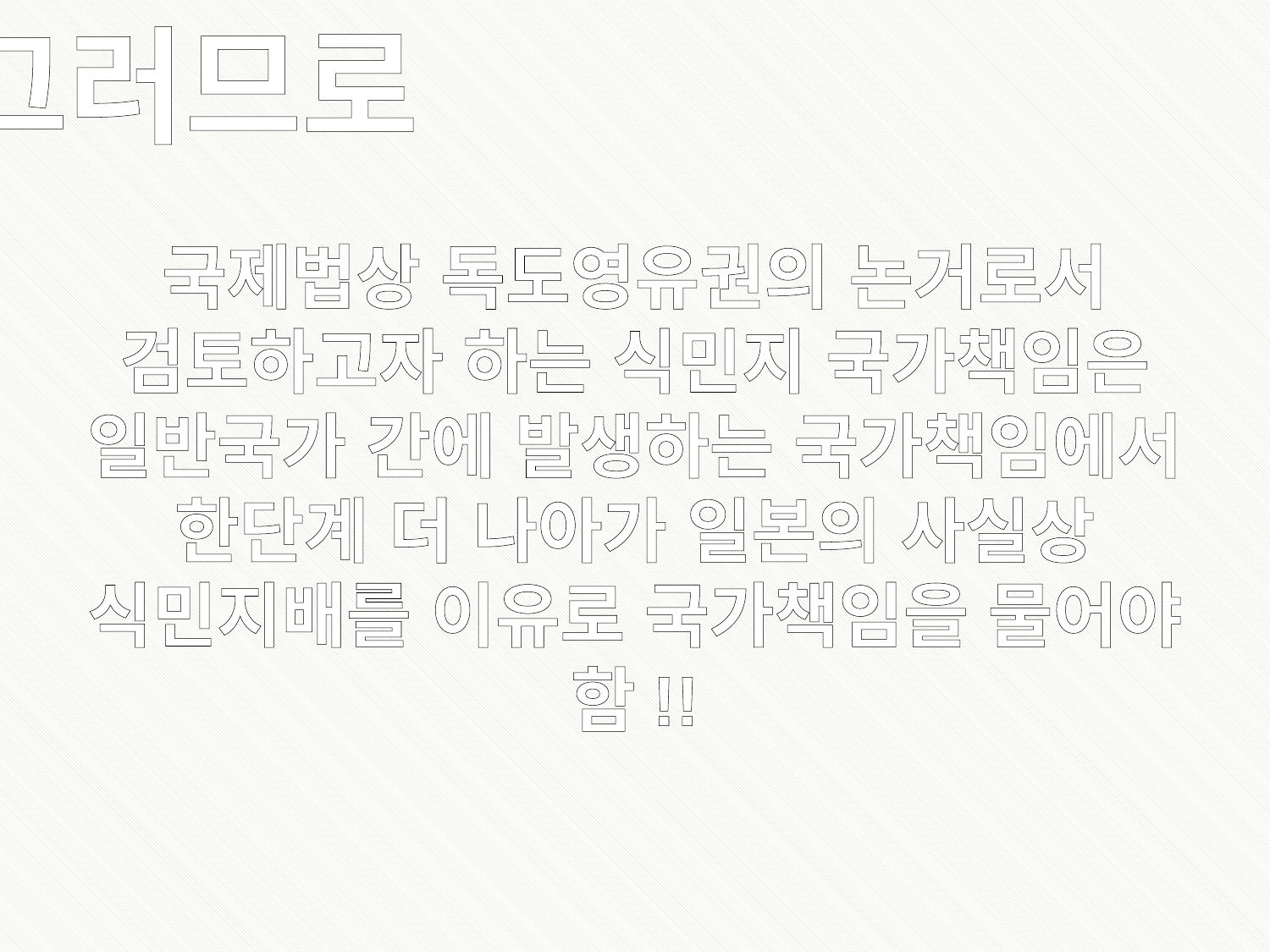

그러므로
국제법상 독도영유권의 논거로서 검토하고자 하는 식민지 국가책임은 일반국가 간에 발생하는 국가책임에서 한단계 더 나아가 일본의 사실상 식민지배를 이유로 국가책임을 물어야함!!